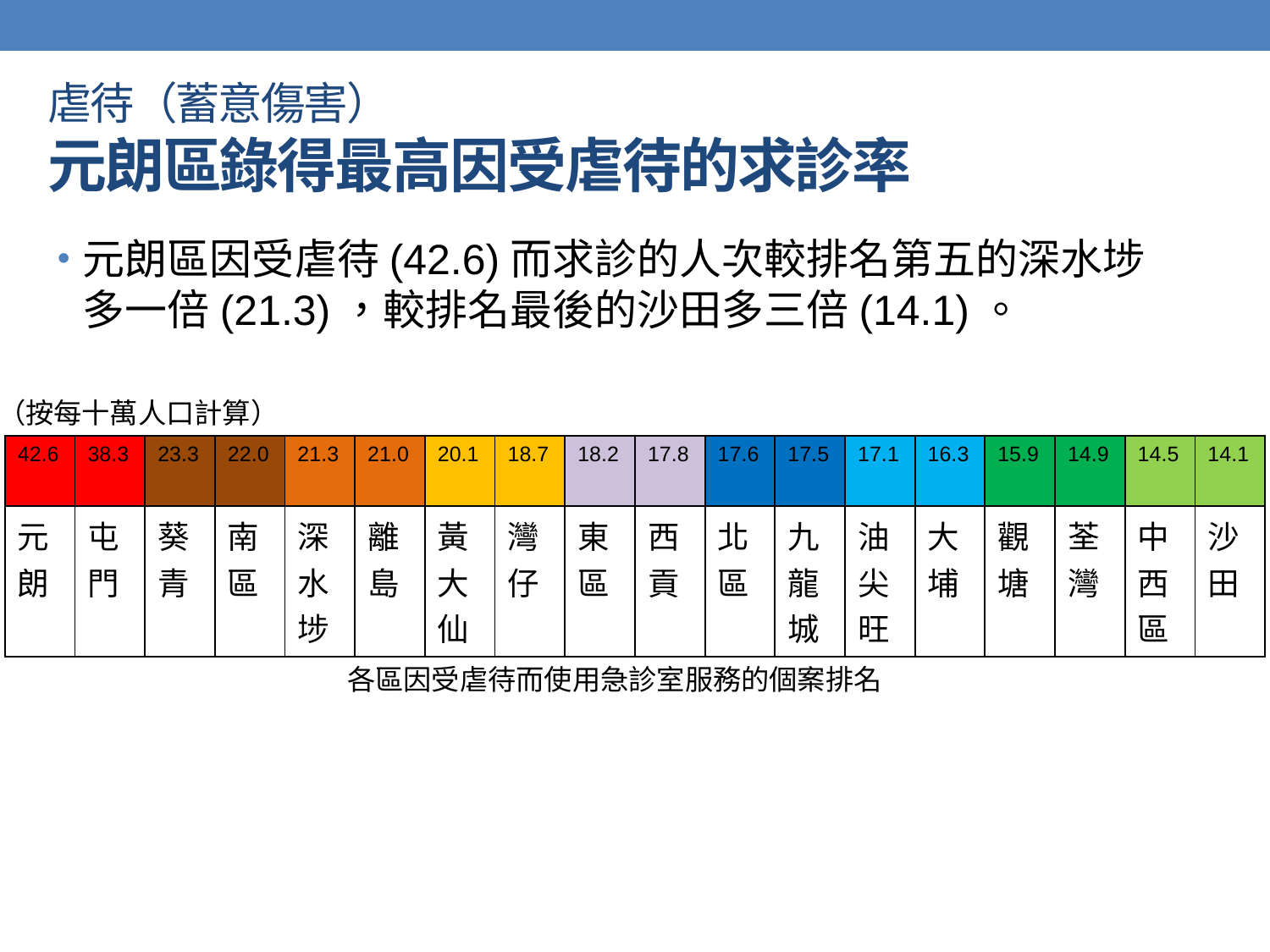

# 虐待（蓄意傷害） 元朗區錄得最高因受虐待的求診率
元朗區因受虐待(42.6)而求診的人次較排名第五的深水埗多一倍(21.3)，較排名最後的沙田多三倍(14.1)。

（按每十萬人口計算）
| 42.6 | 38.3 | 23.3 | 22.0 | 21.3 | 21.0 | 20.1 | 18.7 | 18.2 | 17.8 |
| --- | --- | --- | --- | --- | --- | --- | --- | --- | --- |
| 元朗 | 屯門 | 葵青 | 南區 | 深水埗 | 離島 | 黃大仙 | 灣仔 | 東區 | 西貢 |
| 17.6 | 17.5 | 17.1 | 16.3 | 15.9 | 14.9 | 14.5 | 14.1 |
| --- | --- | --- | --- | --- | --- | --- | --- |
| 北區 | 九龍城 | 油尖旺 | 大埔 | 觀塘 | 荃灣 | 中西區 | 沙田 |
各區因受虐待而使用急診室服務的個案排名